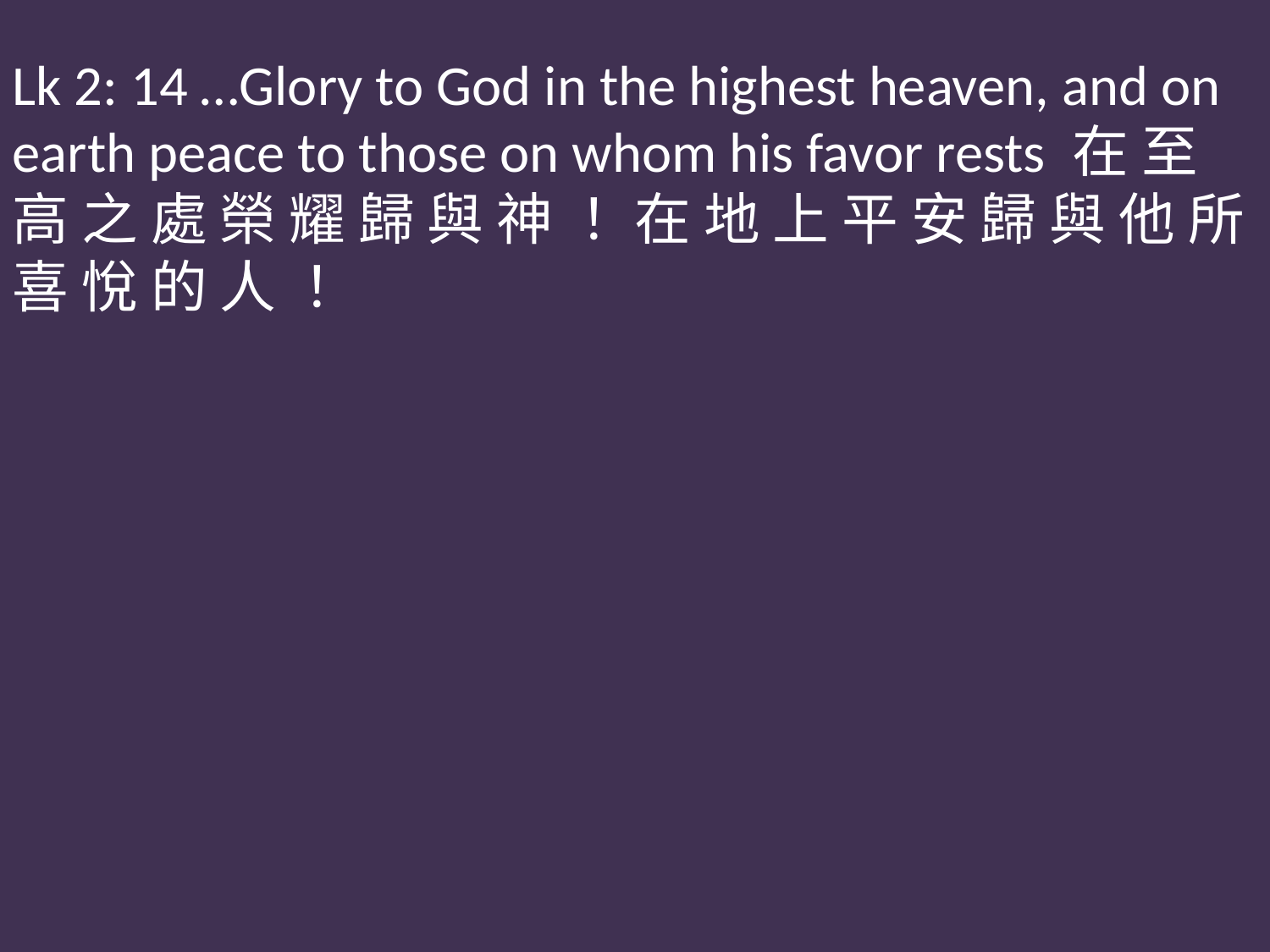

Lk 2: 14 …Glory to God in the highest heaven, and on earth peace to those on whom his favor rests 在 至 高 之 處 榮 耀 歸 與 神 ！ 在 地 上 平 安 歸 與 他 所 喜 悅 的 人 ！